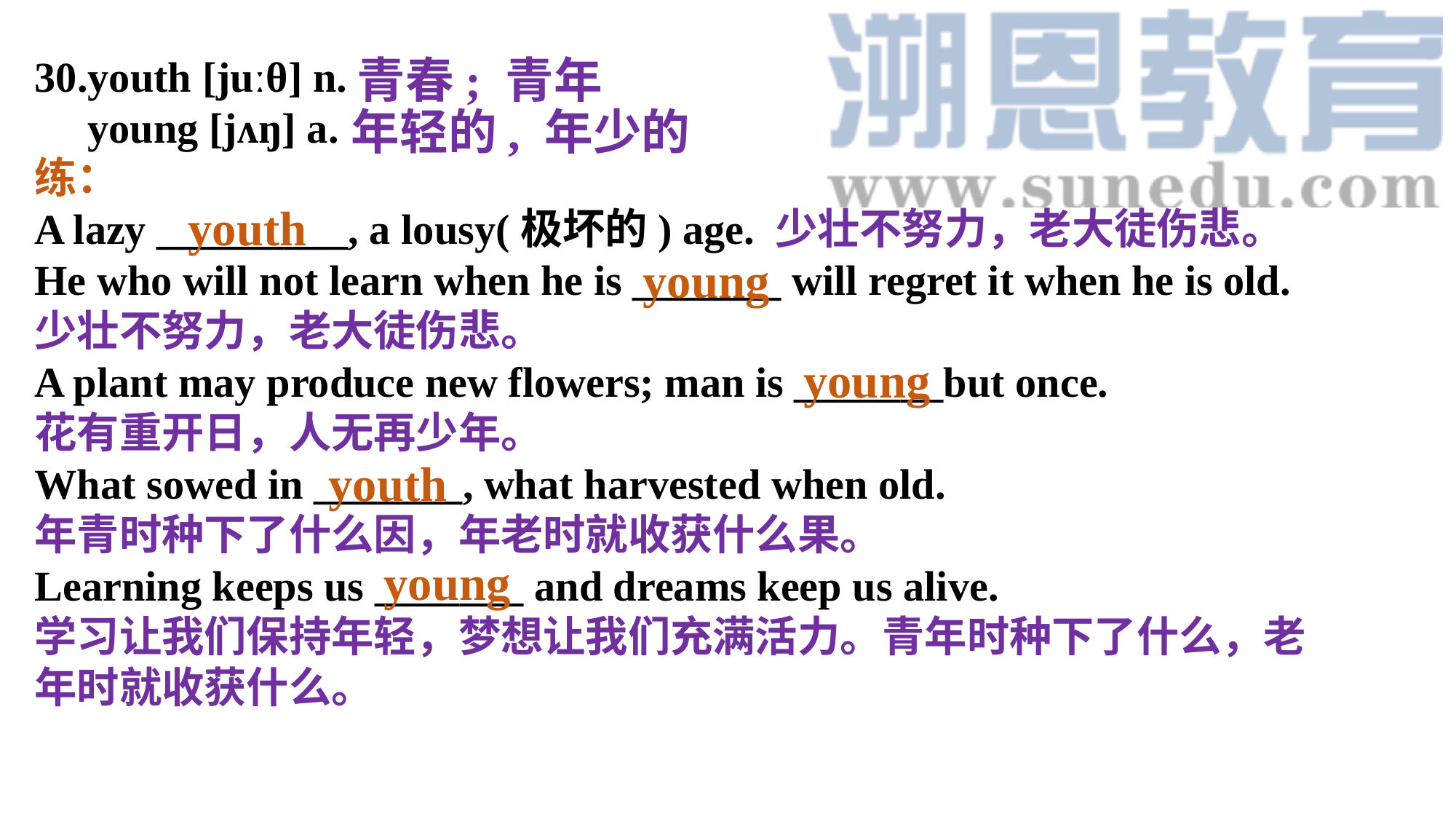

30.youth [juːθ] n.
     young [jʌŋ] a.
练：
A lazy _________, a lousy(极坏的) age. 少壮不努力，老大徒伤悲。
He who will not learn when he is _______ will regret it when he is old. 少壮不努力，老大徒伤悲。
A plant may produce new flowers; man is _______but once.
花有重开日，人无再少年。
What sowed in _______, what harvested when old.
年青时种下了什么因，年老时就收获什么果。
Learning keeps us _______ and dreams keep us alive.
学习让我们保持年轻，梦想让我们充满活力。青年时种下了什么，老年时就收获什么。

青春; 青年
年轻的, 年少的
youth
young
young
youth
young